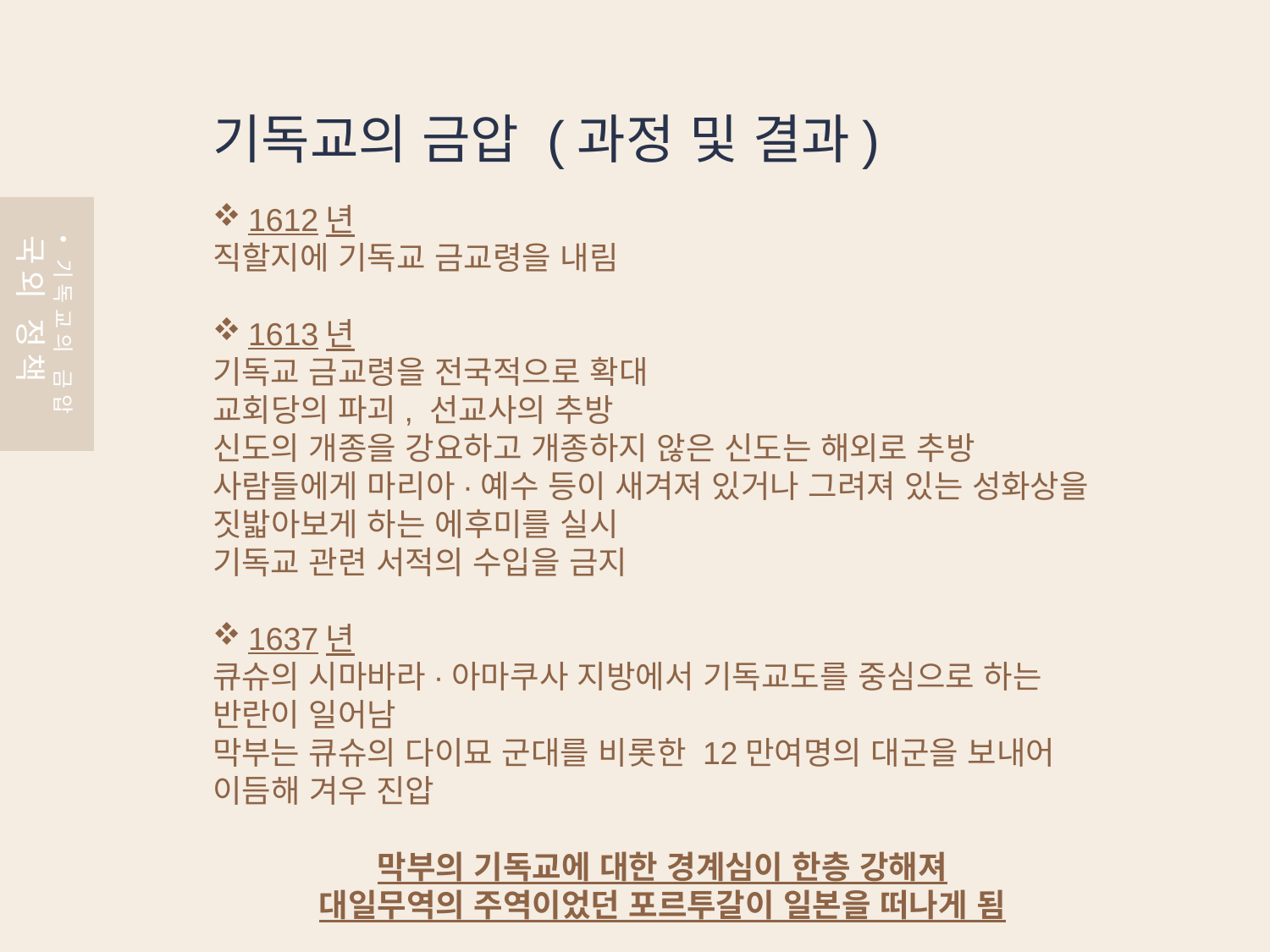

1단 텍스트 페이지 입니다. 바람이 불어오는 곳 그 곳으로 가네. 설레임과 두려움으로 너를 생각해. 힘겨운 날들도 있지만 새로운 꿈들을 위해. 바람이 불어오는 곳 그 곳으로 가네.
항목 타이틀을 적어주세요.

기독교의 금압 (과정 및 결과)

1612년
직할지에 기독교 금교령을 내림

1613년
기독교 금교령을 전국적으로 확대
교회당의 파괴, 선교사의 추방
신도의 개종을 강요하고 개종하지 않은 신도는 해외로 추방
사람들에게 마리아·예수 등이 새겨져 있거나 그려져 있는 성화상을 짓밟아보게 하는 에후미를 실시
기독교 관련 서적의 수입을 금지

1637년
큐슈의 시마바라·아마쿠사 지방에서 기독교도를 중심으로 하는 반란이 일어남
막부는 큐슈의 다이묘 군대를 비롯한 12만여명의 대군을 보내어 이듬해 겨우 진압

막부의 기독교에 대한 경계심이 한층 강해져
대일무역의 주역이었던 포르투갈이 일본을 떠나게 됨
기독교의 금압
국외 정책